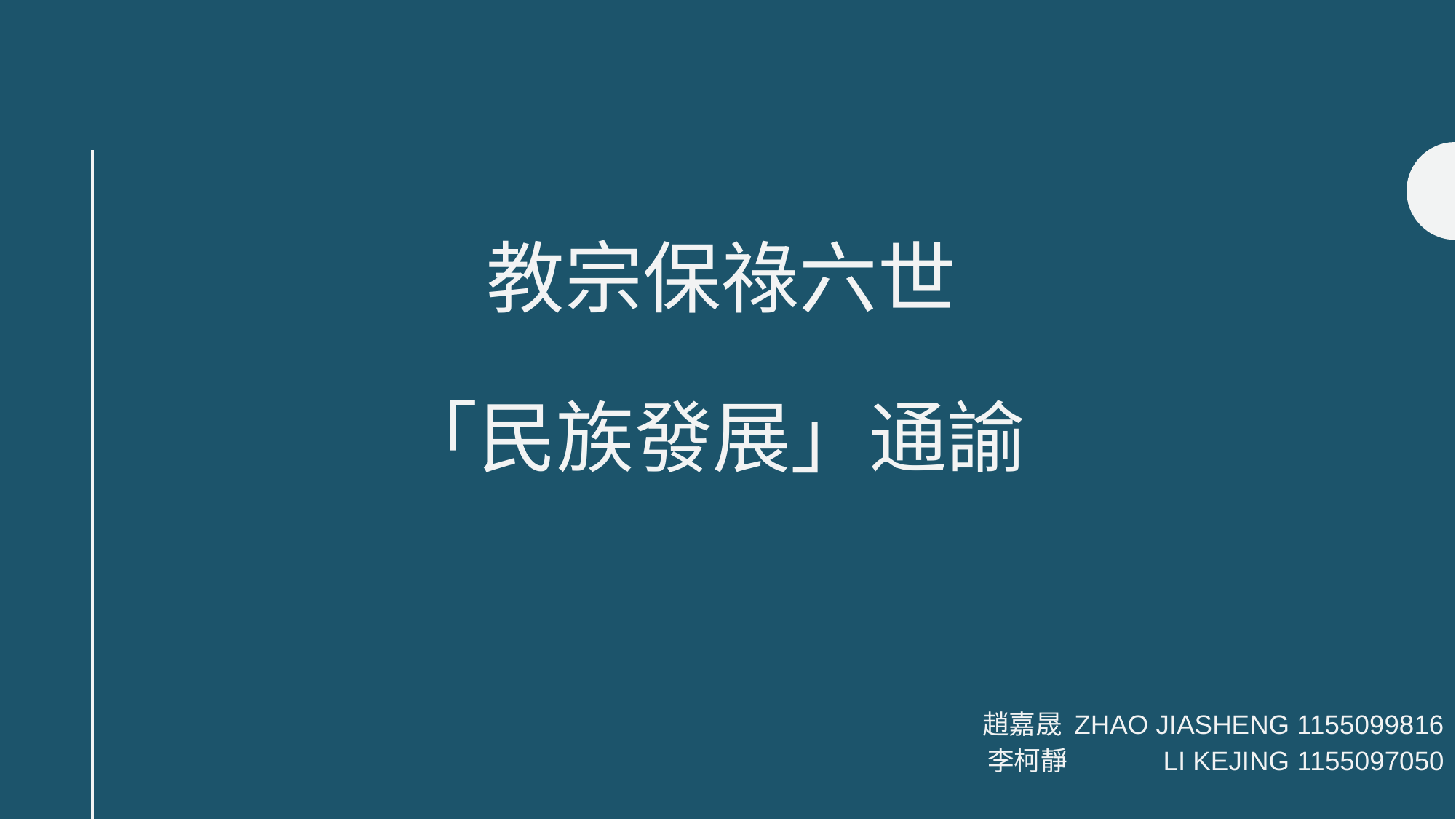

# 教宗保祿六世 「民族發展」通諭
趙嘉晟 ZHAO JIASHENG 1155099816
李柯靜               LI KEJING 1155097050